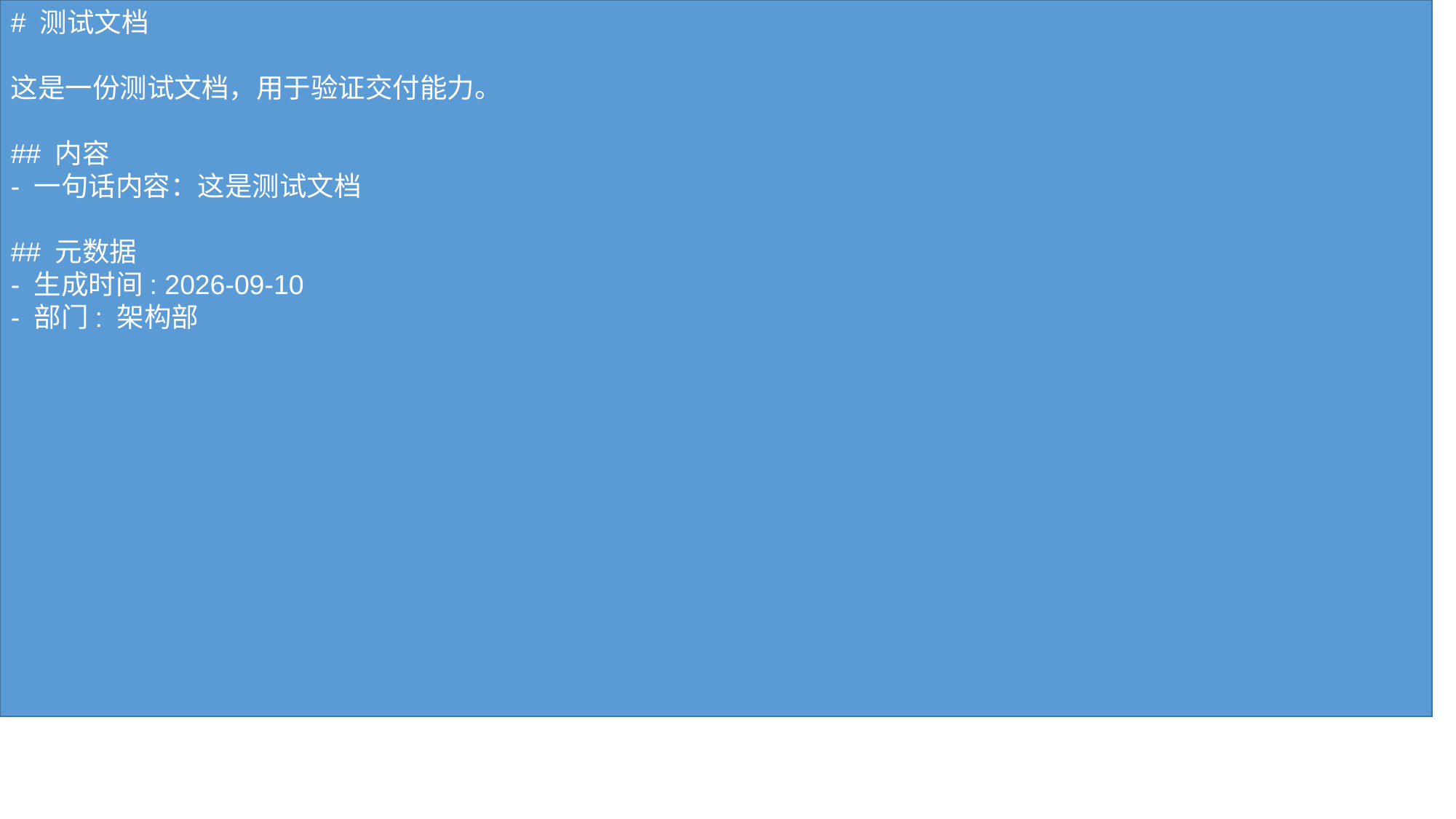

# 测试文档 这是一份测试文档，用于验证交付能力。 ## 内容 - 一句话内容：这是测试文档 ## 元数据 - 生成时间: 2026-09-10 - 部门: 架构部
#